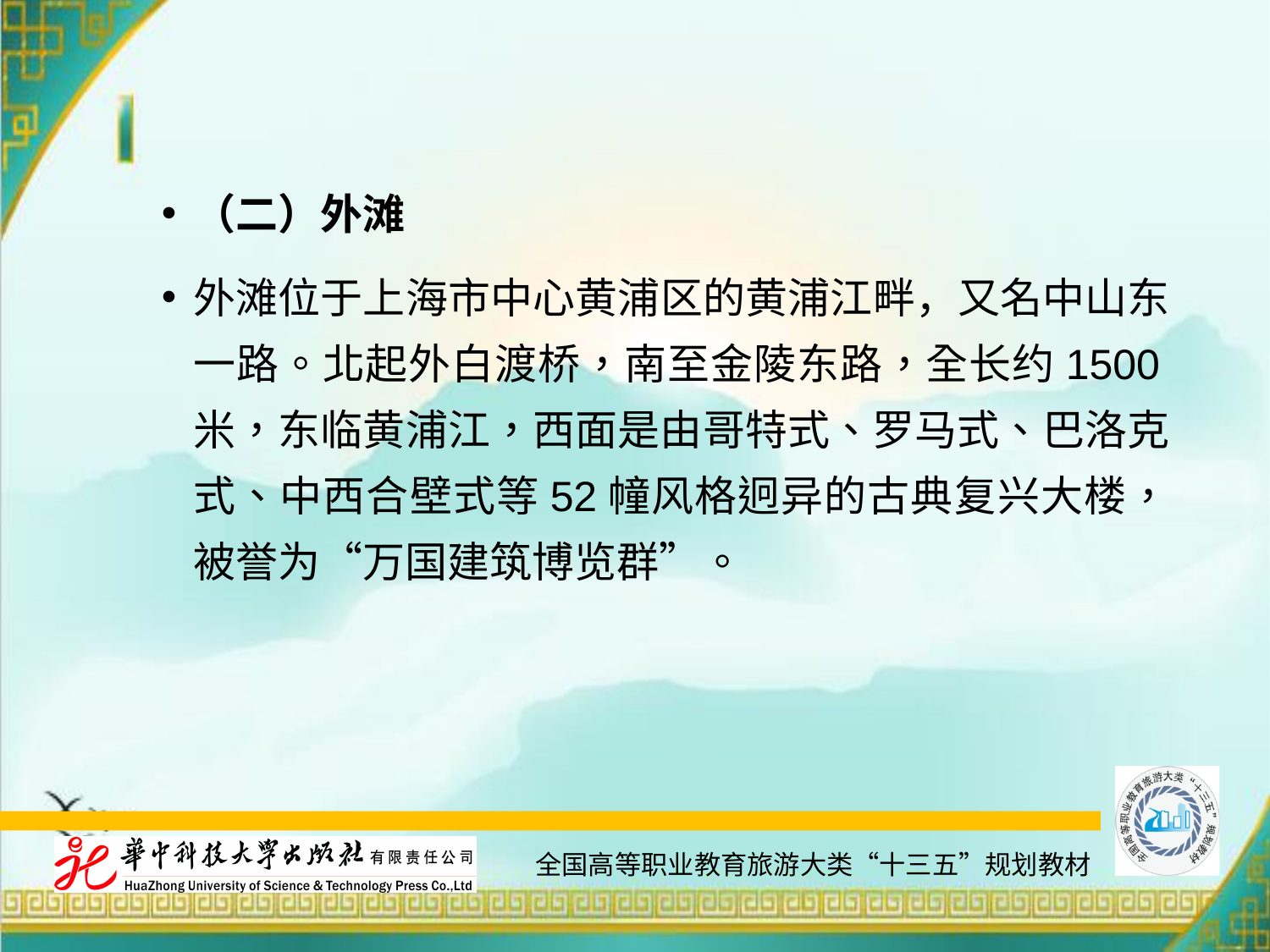

#
（二）外滩
外滩位于上海市中心黄浦区的黄浦江畔，又名中山东一路。北起外白渡桥，南至金陵东路，全长约1500米，东临黄浦江，西面是由哥特式、罗马式、巴洛克式、中西合壁式等52幢风格迥异的古典复兴大楼，被誉为“万国建筑博览群”。